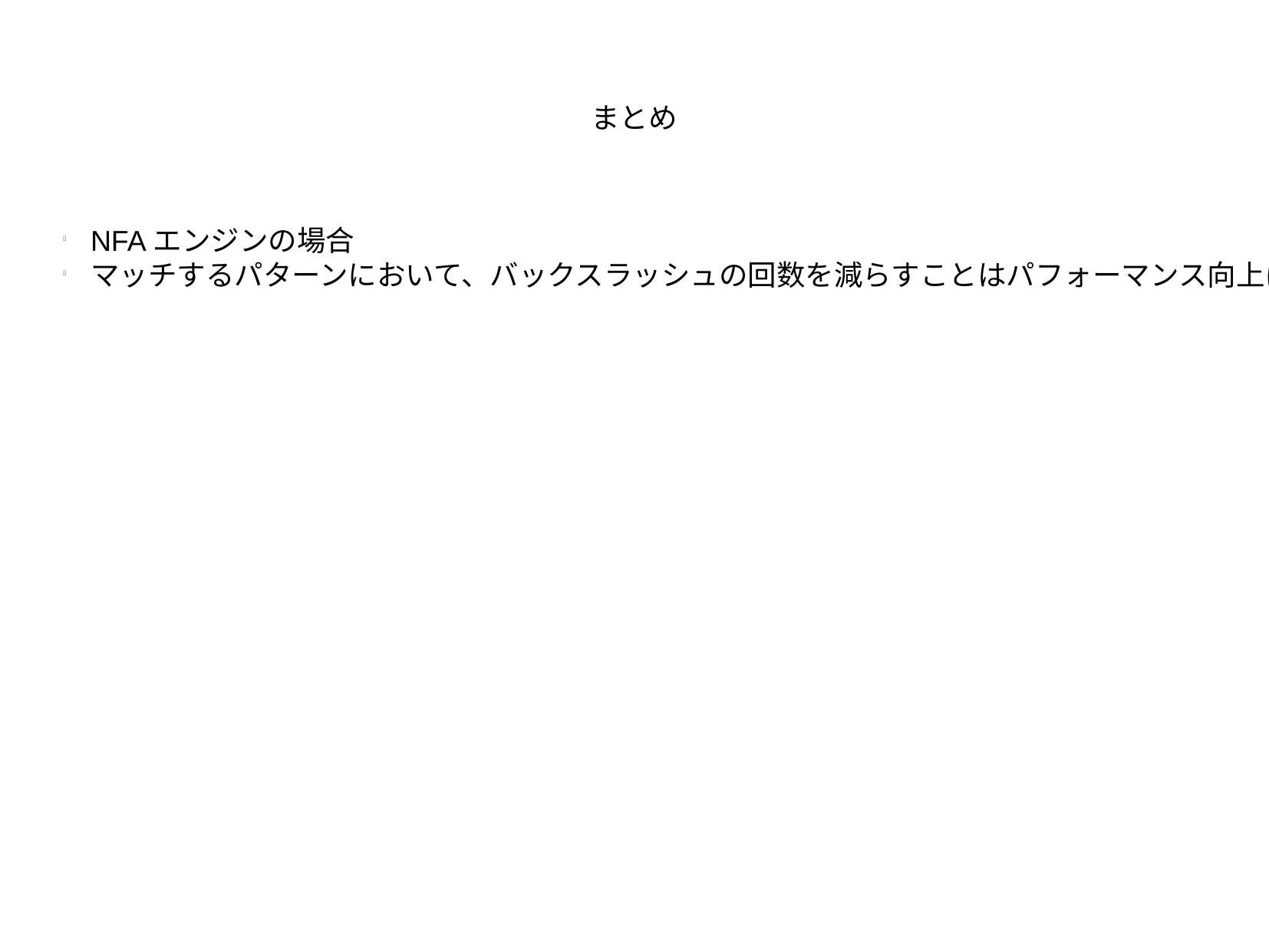

まとめ
NFAエンジンの場合
マッチするパターンにおいて、バックスラッシュの回数を減らすことはパフォーマンス向上につながる